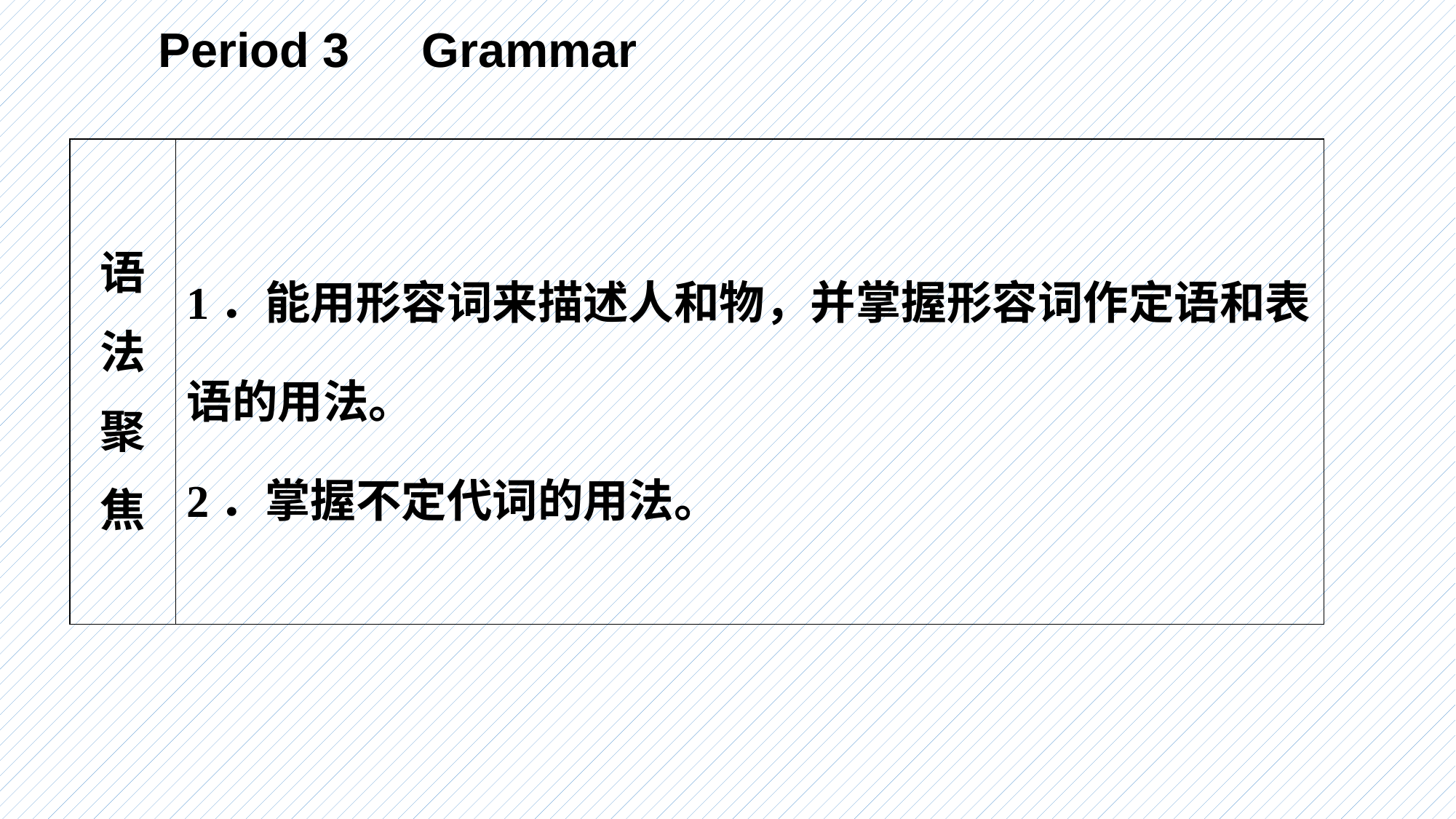

Period 3　Grammar
| 语法聚焦 | 1．能用形容词来描述人和物，并掌握形容词作定语和表语的用法。 2．掌握不定代词的用法。 |
| --- | --- |